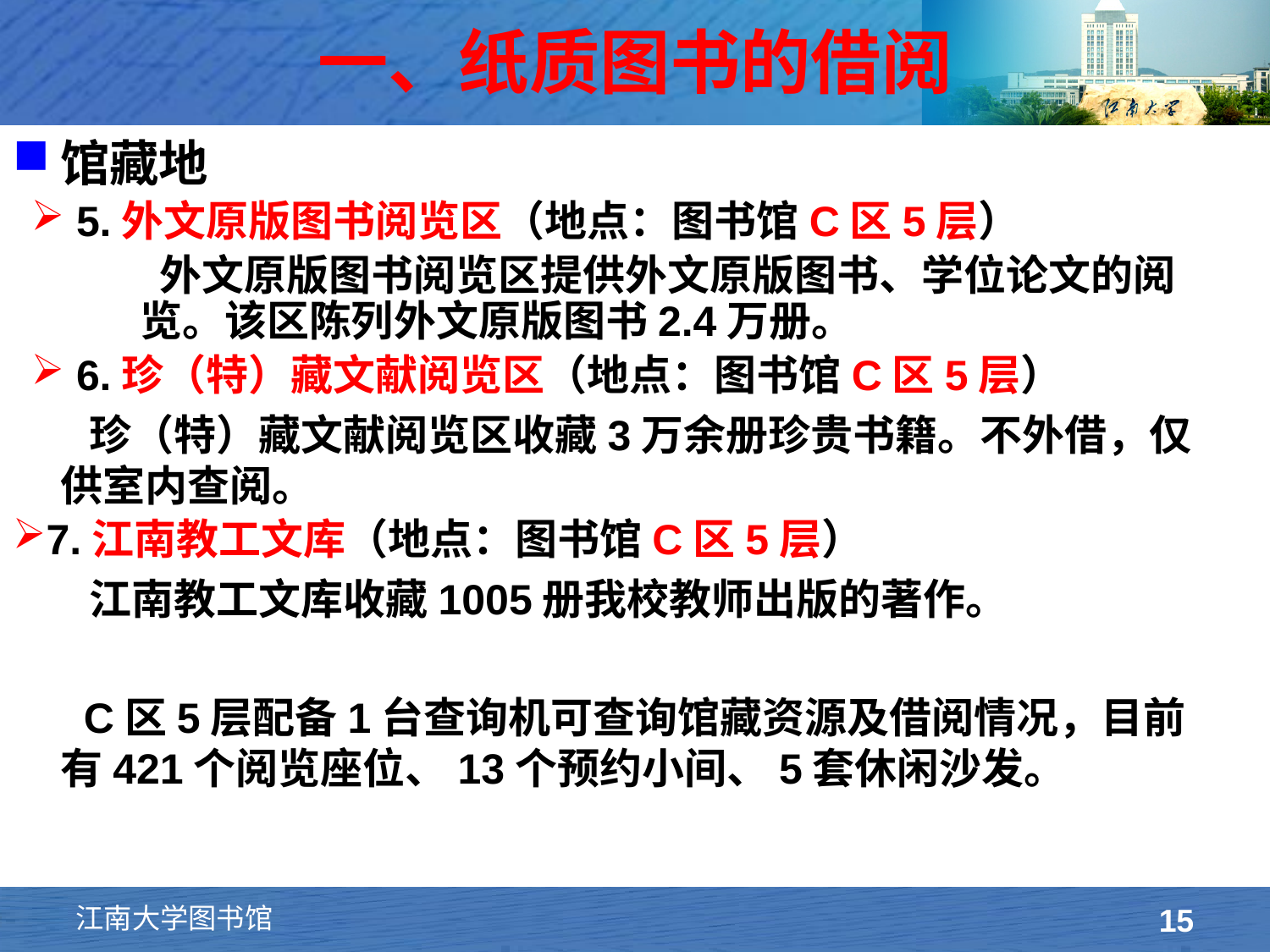

# 一、纸质图书的借阅
馆藏地
5.外文原版图书阅览区（地点：图书馆C区5层）
 外文原版图书阅览区提供外文原版图书、学位论文的阅览。该区陈列外文原版图书2.4万册。
6.珍（特）藏文献阅览区（地点：图书馆C区5层）
       珍（特）藏文献阅览区收藏3万余册珍贵书籍。不外借，仅供室内查阅。
7.江南教工文库（地点：图书馆C区5层）
       江南教工文库收藏1005册我校教师出版的著作。

        C区5层配备1台查询机可查询馆藏资源及借阅情况，目前有421个阅览座位、13个预约小间、5套休闲沙发。